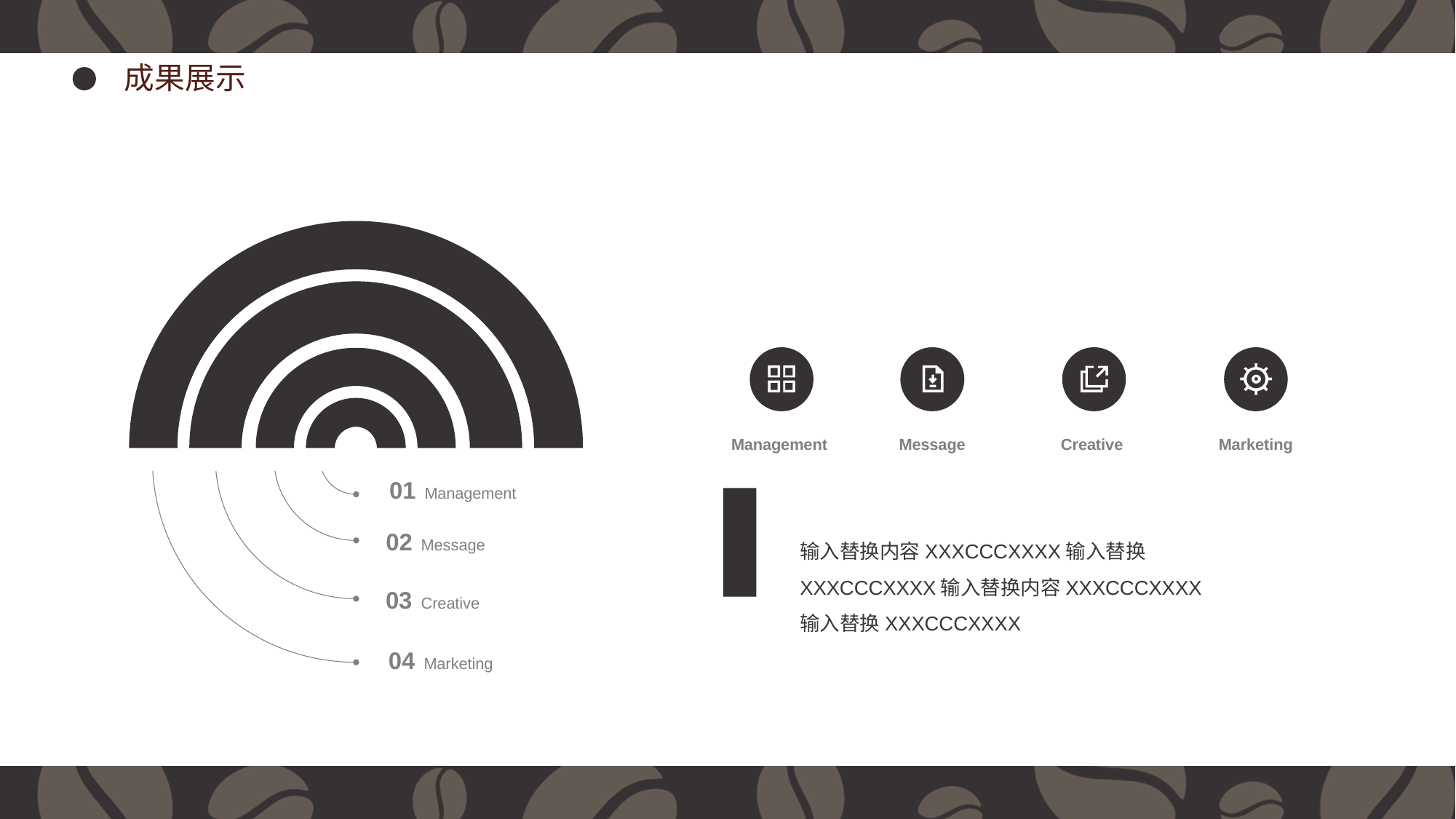

成果展示

Management
Message
Creative
Marketing
01  Management

WHAT MAKES US DIFFERENT ？

02  Message
输入替换内容XXXCCCXXXX输入替换XXXCCCXXXX输入替换内容XXXCCCXXXX输入替换XXXCCCXXXX
03  Creative
04  Marketing